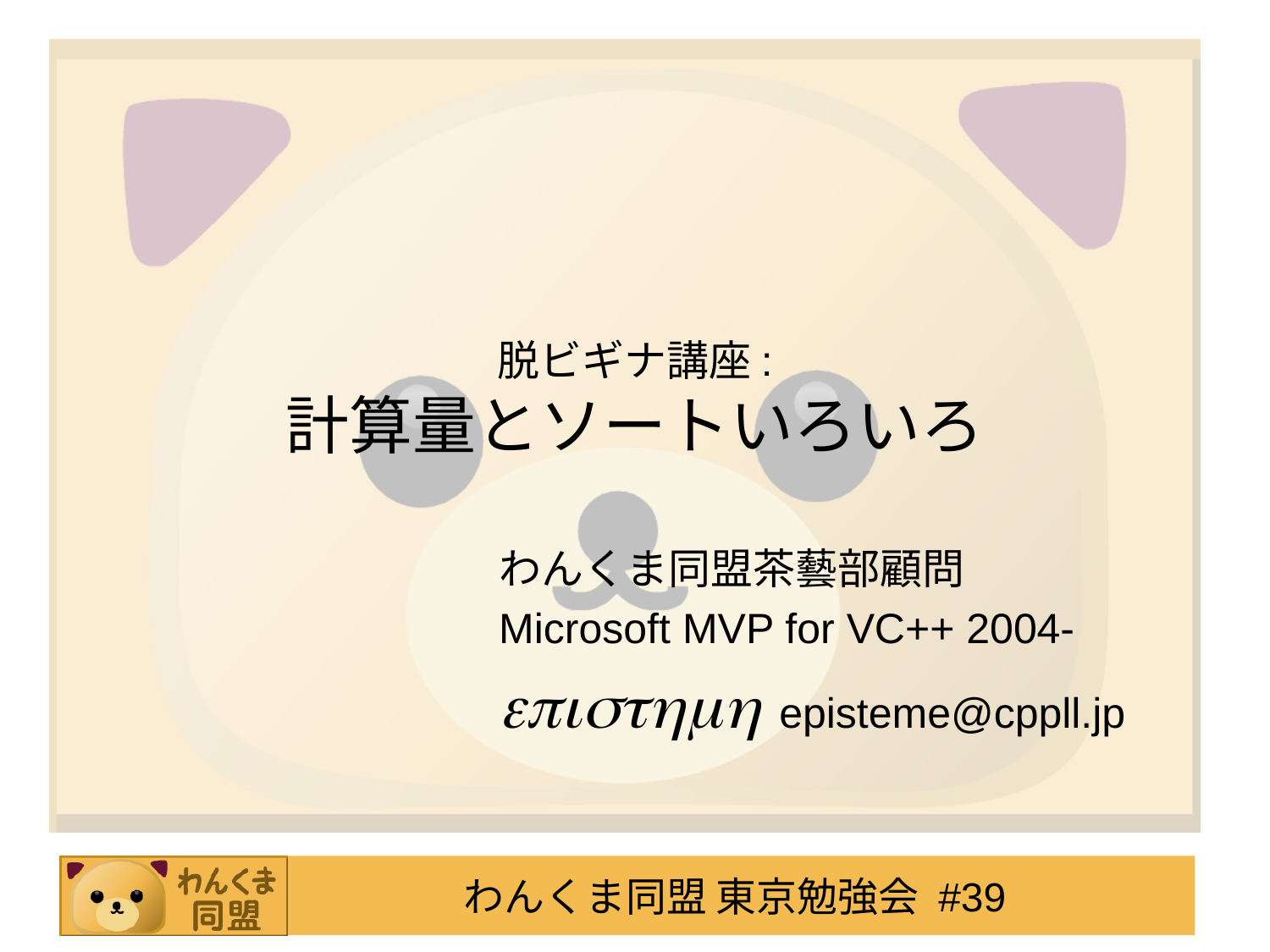

# 脱ビギナ講座: 計算量とソートいろいろ
わんくま同盟茶藝部顧問
Microsoft MVP for VC++ 2004-
επιστημη episteme@cppll.jp